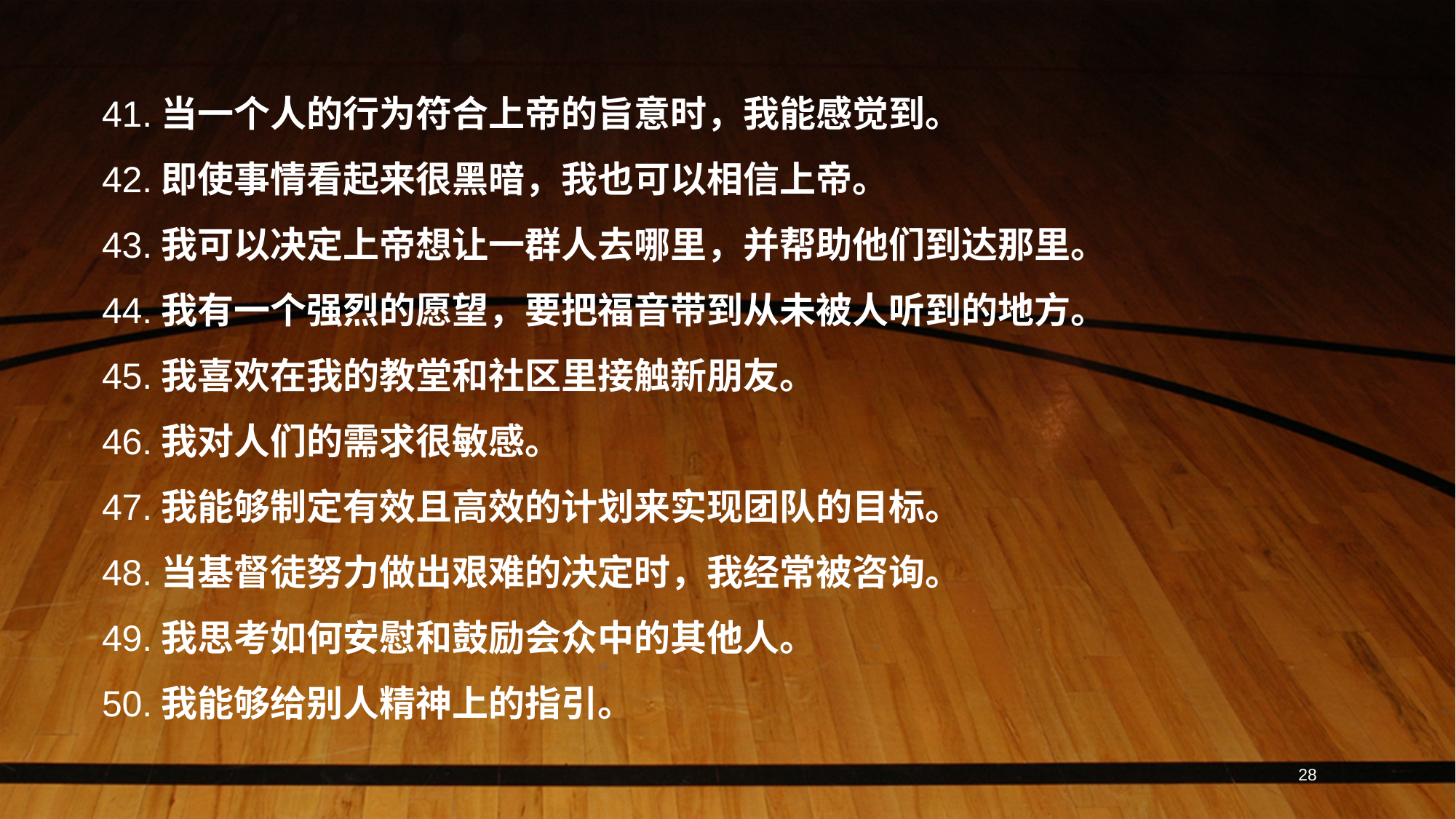

41.当一个人的行为符合上帝的旨意时，我能感觉到。
42.即使事情看起来很黑暗，我也可以相信上帝。
43.我可以决定上帝想让一群人去哪里，并帮助他们到达那里。
44.我有一个强烈的愿望，要把福音带到从未被人听到的地方。
45.我喜欢在我的教堂和社区里接触新朋友。
46.我对人们的需求很敏感。
47.我能够制定有效且高效的计划来实现团队的目标。
48.当基督徒努力做出艰难的决定时，我经常被咨询。
49.我思考如何安慰和鼓励会众中的其他人。
50.我能够给别人精神上的指引。

28